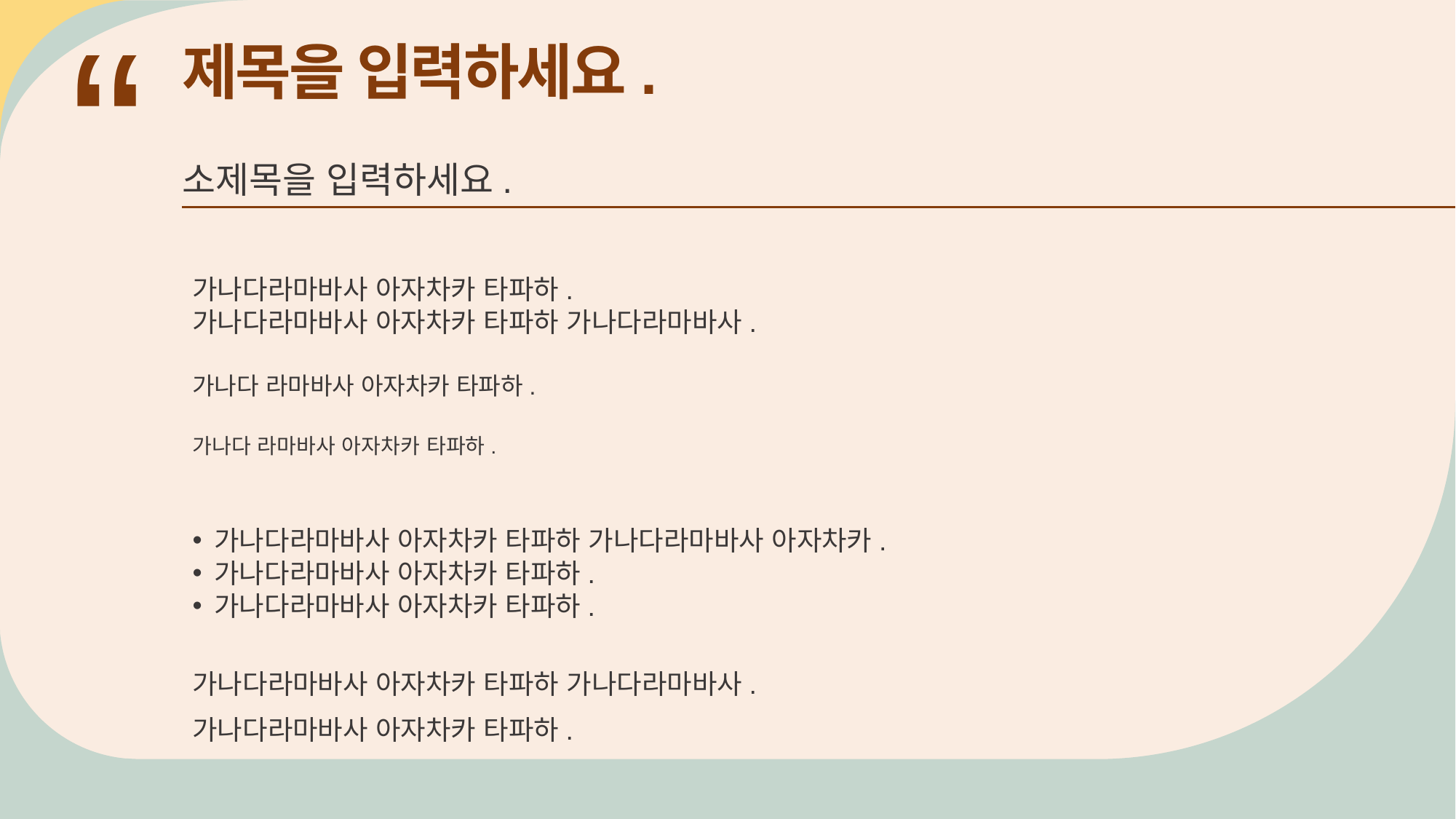

제목을 입력하세요.
소제목을 입력하세요.
가나다라마바사 아자차카 타파하.
가나다라마바사 아자차카 타파하 가나다라마바사.

가나다 라마바사 아자차카 타파하.

가나다 라마바사 아자차카 타파하.

가나다라마바사 아자차카 타파하 가나다라마바사 아자차카.
가나다라마바사 아자차카 타파하.
가나다라마바사 아자차카 타파하.

가나다라마바사 아자차카 타파하 가나다라마바사.
가나다라마바사 아자차카 타파하.